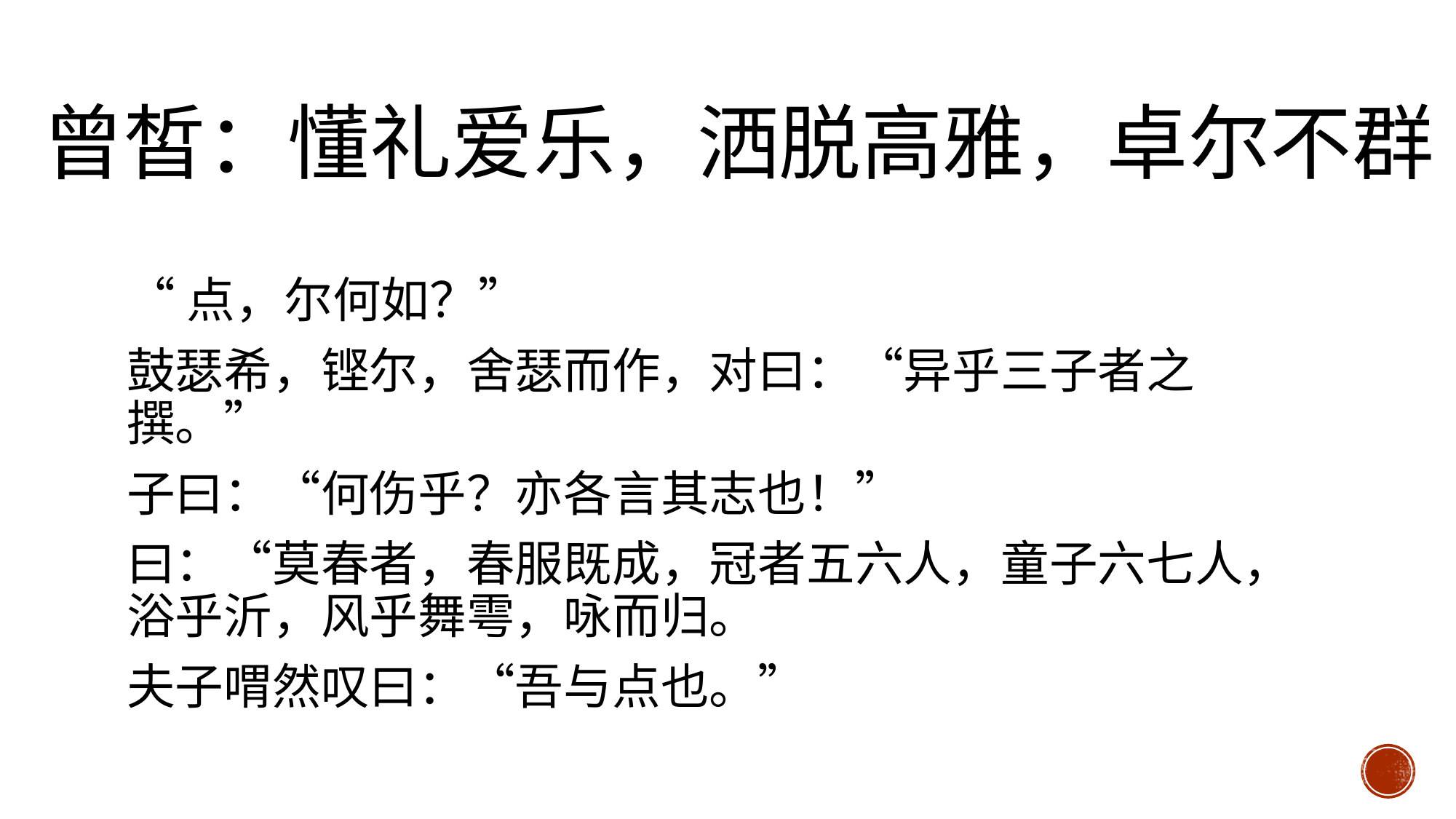

# 曾皙：懂礼爱乐，洒脱高雅，卓尔不群
“点，尔何如？”
鼓瑟希，铿尔，舍瑟而作，对曰：“异乎三子者之撰。”
子曰：“何伤乎？亦各言其志也！”
曰：“莫春者，春服既成，冠者五六人，童子六七人，浴乎沂，风乎舞雩，咏而归。
夫子喟然叹曰：“吾与点也。”